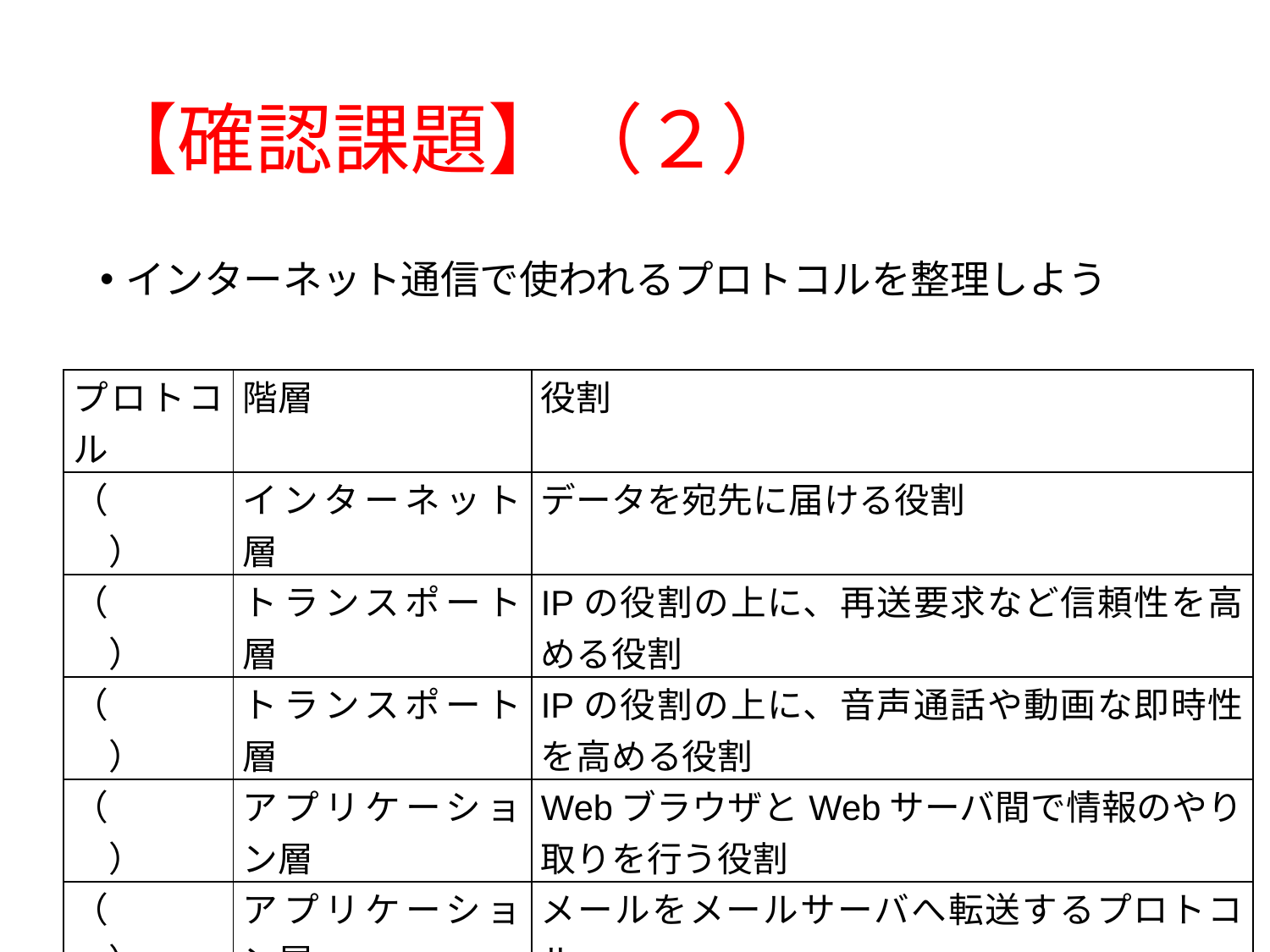

# 【確認課題】（２）
インターネット通信で使われるプロトコルを整理しよう
| プロトコル | 階層 | 役割 |
| --- | --- | --- |
| （　　　　） | インターネット層 | データを宛先に届ける役割 |
| （　　　　） | トランスポート層 | IPの役割の上に、再送要求など信頼性を高める役割 |
| （　　　　） | トランスポート層 | IPの役割の上に、音声通話や動画な即時性を高める役割 |
| （　　　　） | アプリケーション層 | WebブラウザとWebサーバ間で情報のやり取りを行う役割 |
| （　　　　） | アプリケーション層 | メールをメールサーバへ転送するプロトコル |